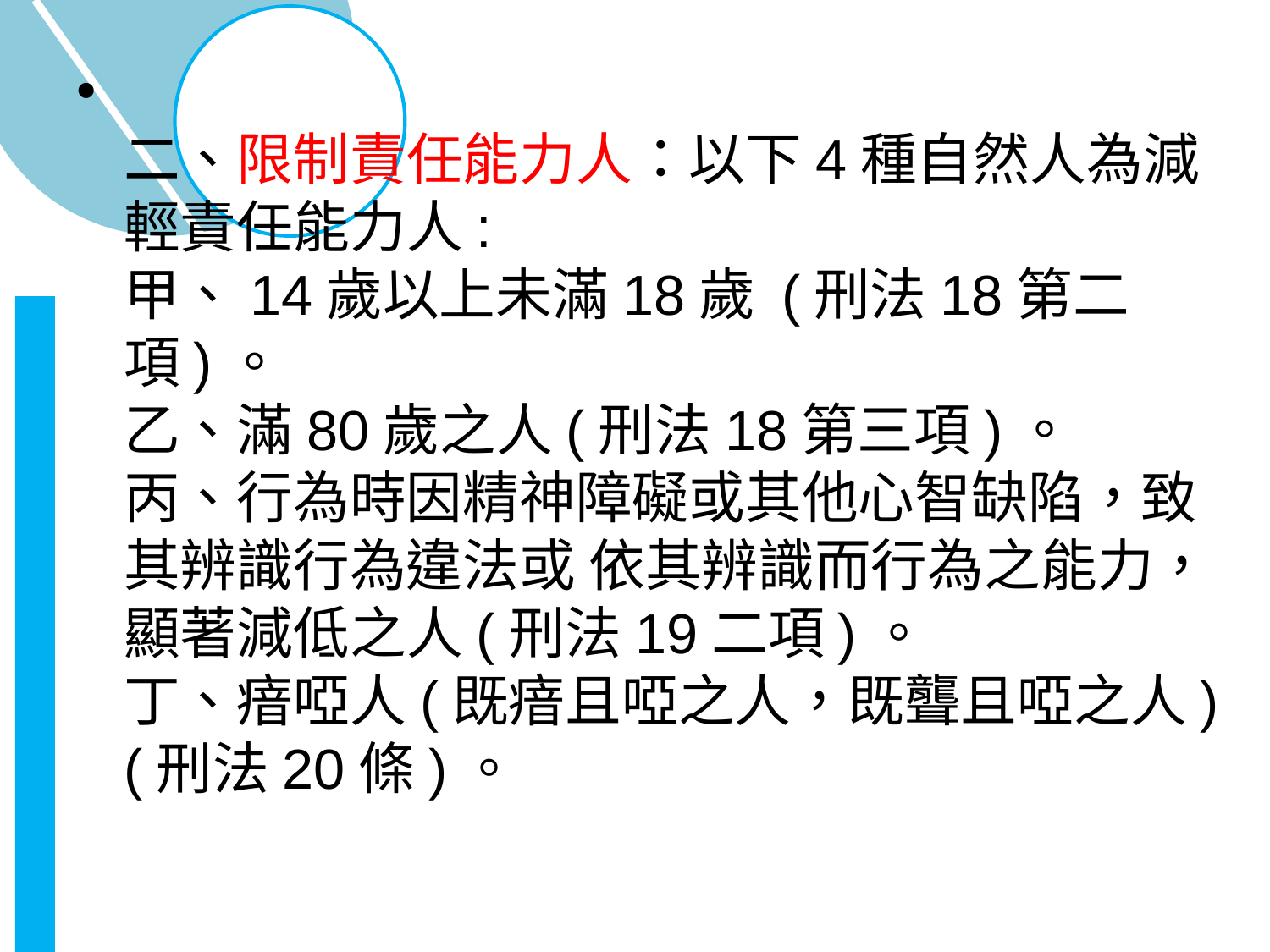

#
二、限制責任能力人：以下4種自然人為減輕責任能力人:
甲、14歲以上未滿18歲 (刑法18第二項)。
乙、滿80歲之人(刑法18第三項)。
丙、行為時因精神障礙或其他心智缺陷，致其辨識行為違法或 依其辨識而行為之能力，顯著減低之人(刑法19二項)。
丁、瘖啞人(既瘖且啞之人，既聾且啞之人)(刑法20條)。